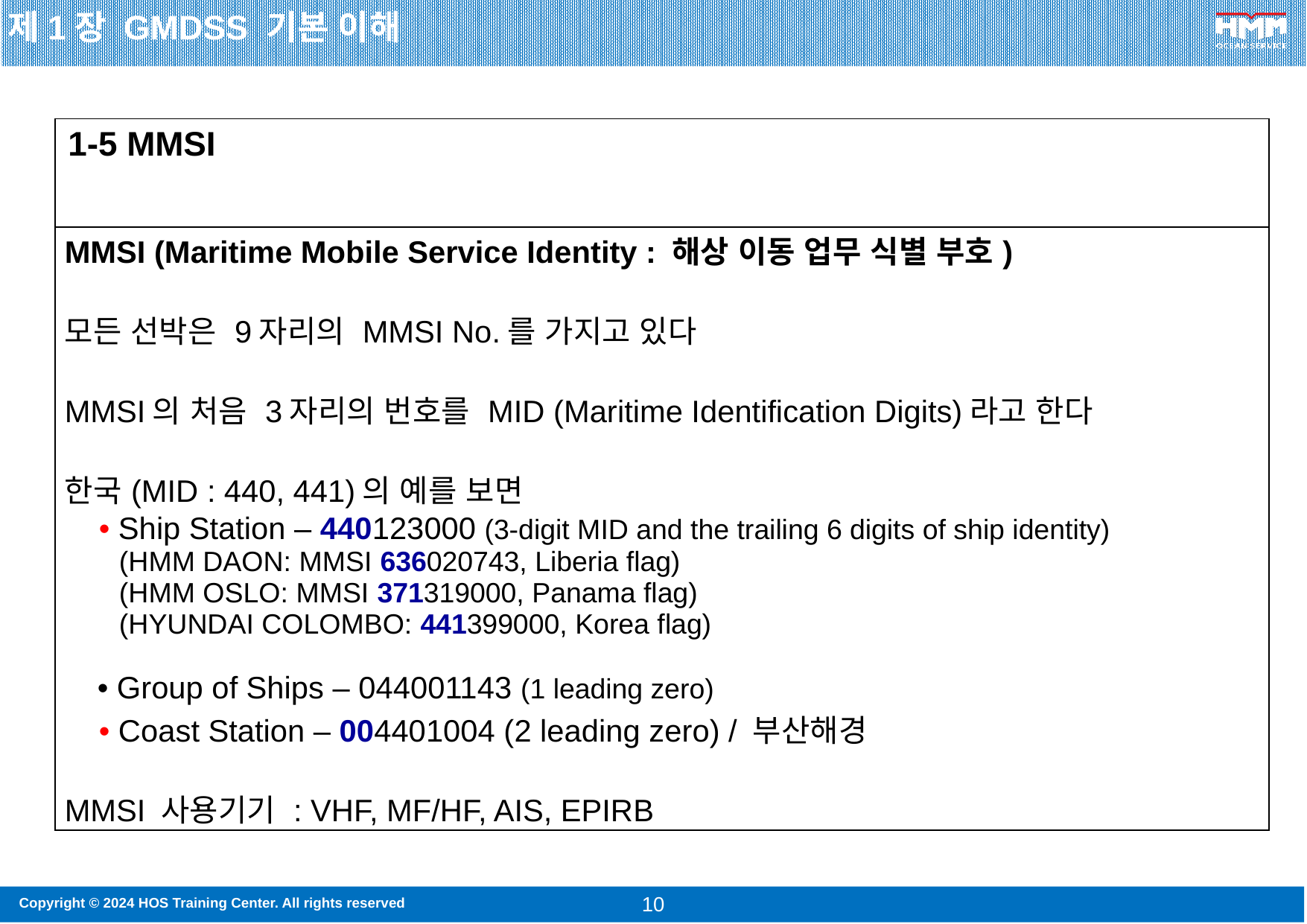

제1장 GMDSS 기본 이해
| 1-5 MMSI |
| --- |
| MMSI (Maritime Mobile Service Identity : 해상 이동 업무 식별 부호) 모든 선박은 9자리의 MMSI No.를 가지고 있다 MMSI의 처음 3자리의 번호를 MID (Maritime Identification Digits)라고 한다 한국(MID : 440, 441)의 예를 보면 • Ship Station – 440123000 (3-digit MID and the trailing 6 digits of ship identity) (HMM DAON: MMSI 636020743, Liberia flag) (HMM OSLO: MMSI 371319000, Panama flag) (HYUNDAI COLOMBO: 441399000, Korea flag) • Group of Ships – 044001143 (1 leading zero) • Coast Station – 004401004 (2 leading zero) / 부산해경 MMSI 사용기기 : VHF, MF/HF, AIS, EPIRB |
RR 42 부록

한국의 callsign
6KA-6KZ
6LA-6LZ
6MA-6MZ
6NA-6NZ
D7A-D7Z
D8A-D8Z
D9A-D9Z
HLA-HLZ

3자리 MID 및
선박 식별의 후행 6자리
Non-SOLAS 선박은
끝자리가 000이
아니다
10